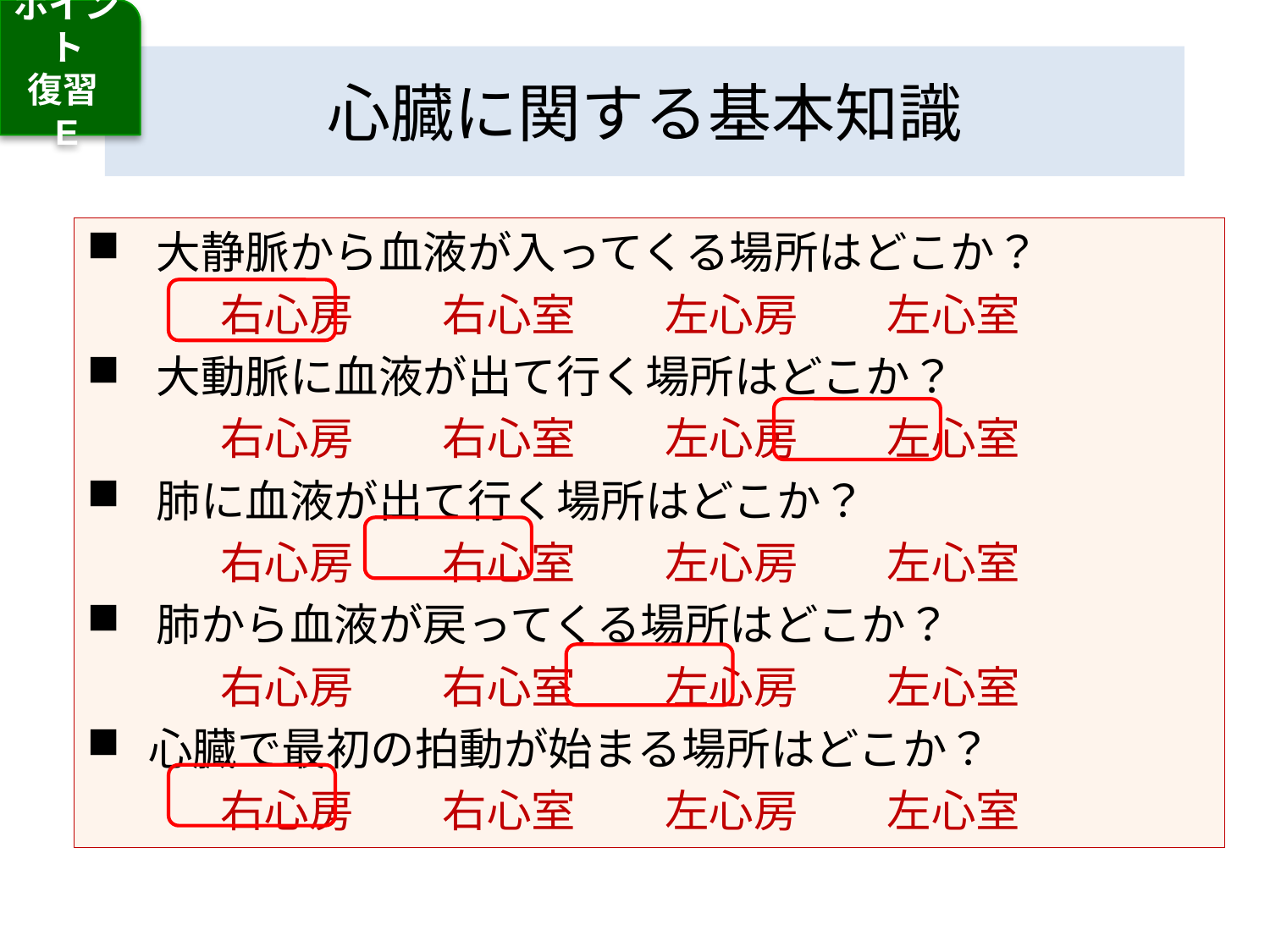

ポイント
復習
E
# 心臓に関する基本知識
大静脈から血液が入ってくる場所はどこか？
　　　右心房　　右心室　　左心房　　左心室
大動脈に血液が出て行く場所はどこか？
　　　右心房　　右心室　　左心房　　左心室
肺に血液が出て行く場所はどこか？
　　　右心房　　右心室　　左心房　　左心室
肺から血液が戻ってくる場所はどこか？
　　　右心房　　右心室　　左心房　　左心室
心臓で最初の拍動が始まる場所はどこか？
　　　右心房　　右心室　　左心房　　左心室